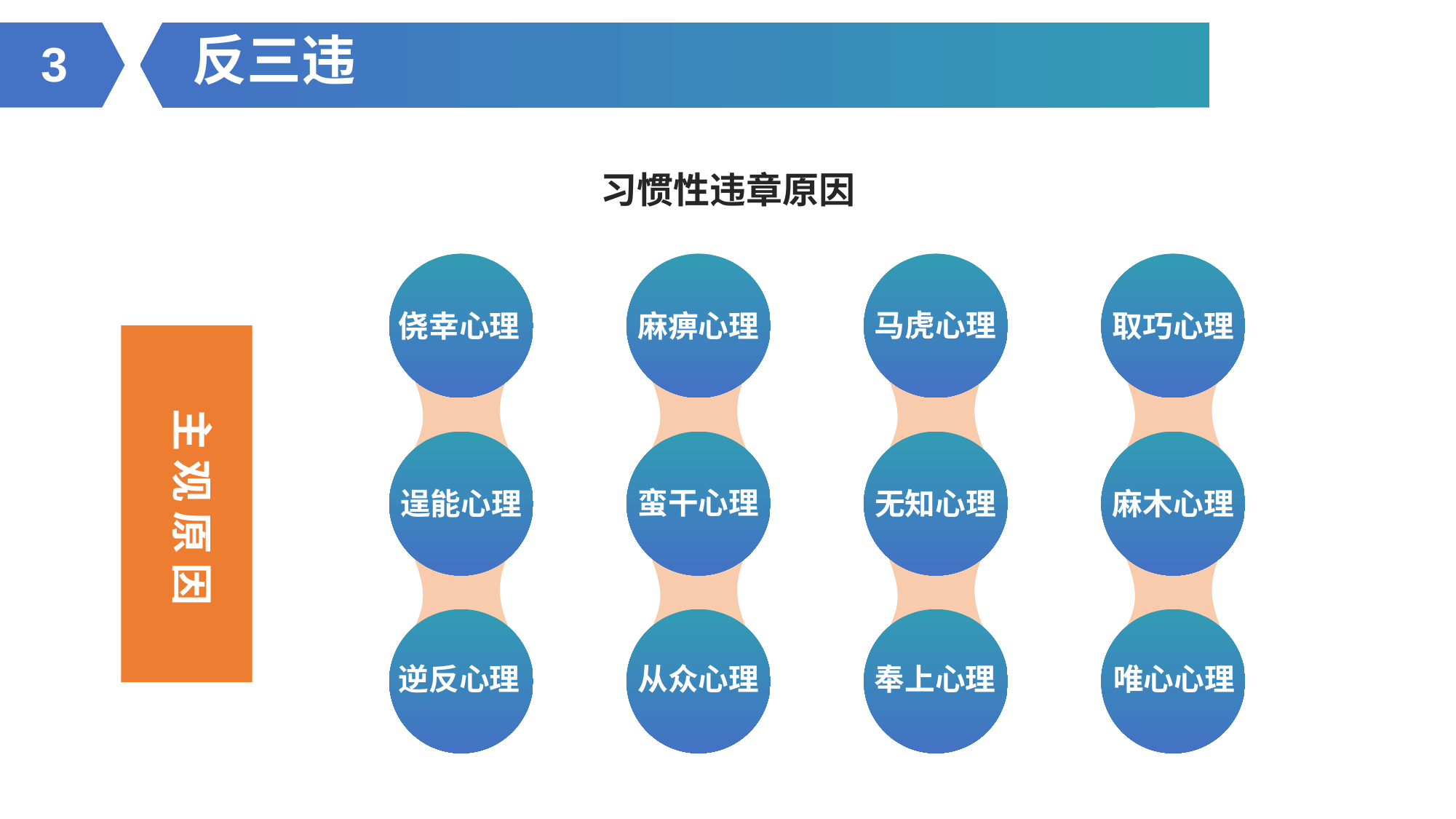

反三违

3
习惯性违章原因

马虎心理
侥幸心理
麻痹心理
取巧心理

主观原因

蛮干心理
麻木心理
逞能心理
无知心理

唯心心理
奉上心理
逆反心理
从众心理